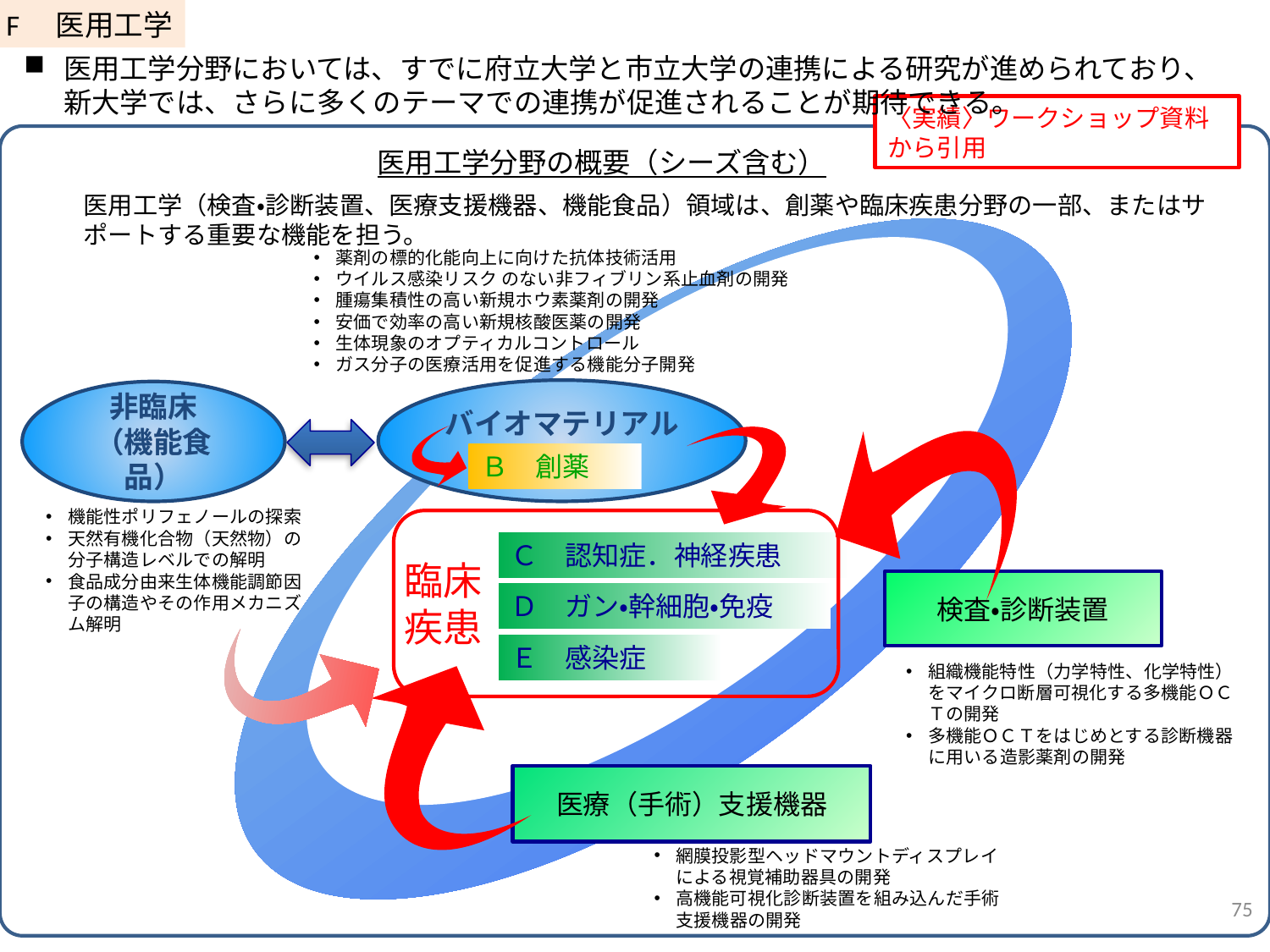

F　医用工学
医用工学分野においては、すでに府立大学と市立大学の連携による研究が進められており、新大学では、さらに多くのテーマでの連携が促進されることが期待できる。
〈実績〉ワークショップ資料から引用

医用工学分野の概要（シーズ含む）
医用工学（検査・診断装置、医療支援機器、機能食品）領域は、創薬や臨床疾患分野の一部、またはサポートする重要な機能を担う。
薬剤の標的化能向上に向けた抗体技術活用
ウイルス感染リスク のない非フィブリン系止血剤の開発
腫瘍集積性の高い新規ホウ素薬剤の開発
安価で効率の高い新規核酸医薬の開発
生体現象のオプティカルコントロール
ガス分子の医療活用を促進する機能分子開発

バイオマテリアル
非臨床
（機能食品）

Ｂ　創薬
機能性ポリフェノールの探索
天然有機化合物（天然物）の分子構造レベルでの解明
食品成分由来生体機能調節因子の構造やその作用メカニズム解明

Ｃ　認知症．神経疾患
臨床疾患
検査・診断装置
Ｄ　ガン・幹細胞・免疫
Ｅ　感染症

組織機能特性（力学特性、化学特性）をマイクロ断層可視化する多機能ＯＣＴの開発
多機能ＯＣＴをはじめとする診断機器に用いる造影薬剤の開発

医療（手術）支援機器
網膜投影型ヘッドマウントディスプレイによる視覚補助器具の開発
高機能可視化診断装置を組み込んだ手術支援機器の開発
75